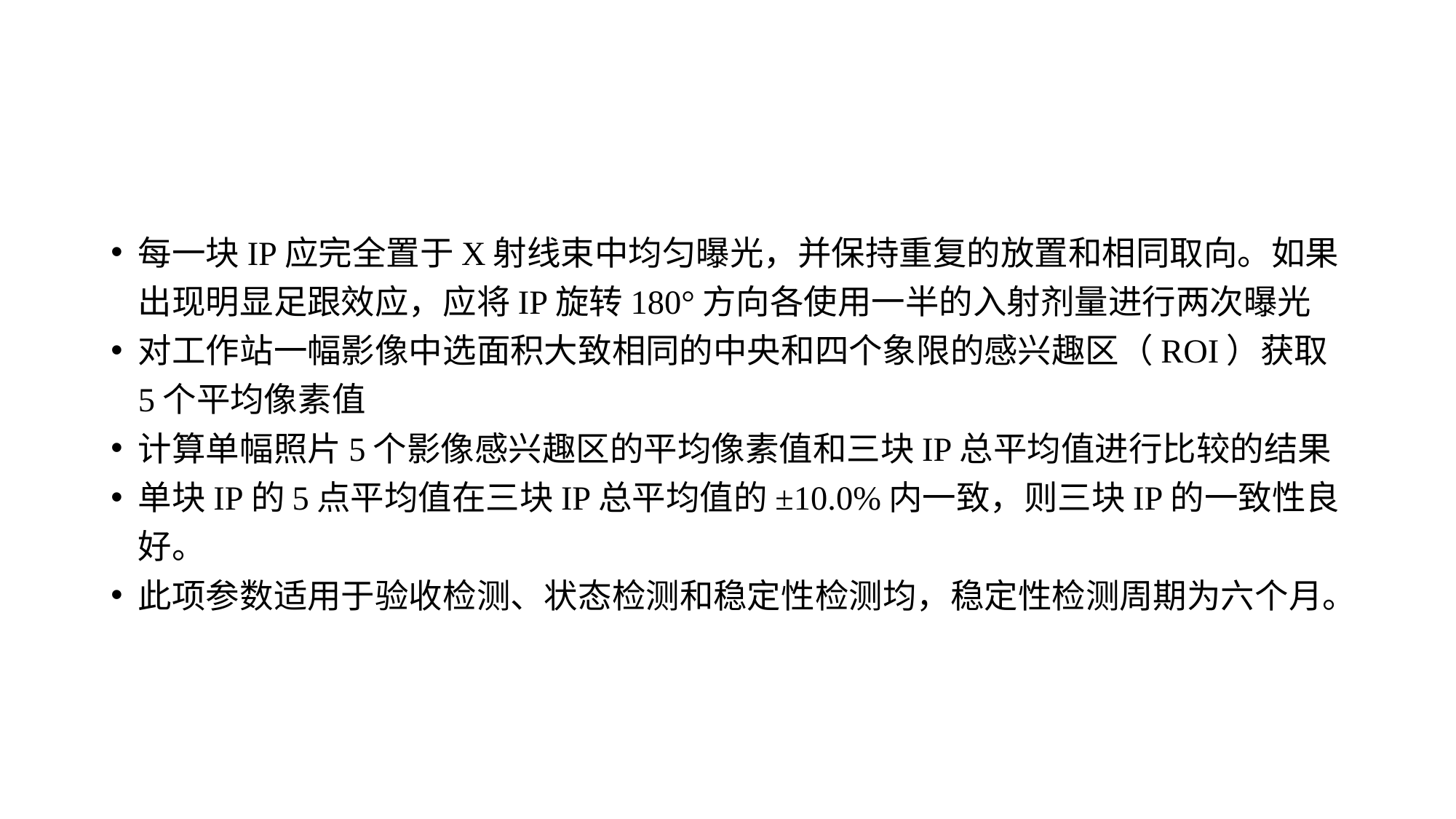

#
每一块IP应完全置于X射线束中均匀曝光，并保持重复的放置和相同取向。如果出现明显足跟效应，应将IP旋转180°方向各使用一半的入射剂量进行两次曝光
对工作站一幅影像中选面积大致相同的中央和四个象限的感兴趣区（ROI）获取5个平均像素值
计算单幅照片5个影像感兴趣区的平均像素值和三块IP总平均值进行比较的结果
单块IP的5点平均值在三块IP总平均值的±10.0%内一致，则三块IP的一致性良好。
此项参数适用于验收检测、状态检测和稳定性检测均，稳定性检测周期为六个月。